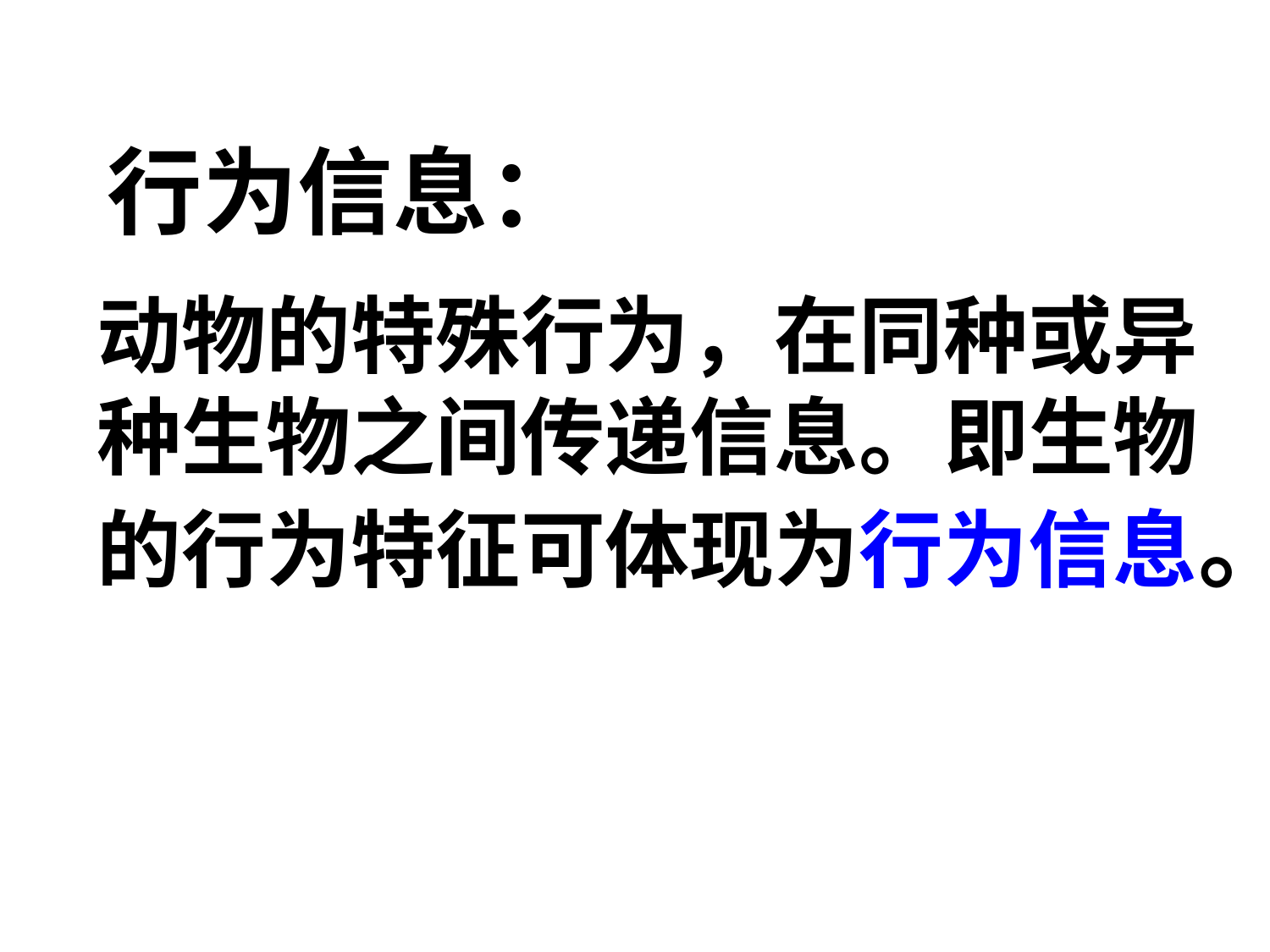

行为信息：
动物的特殊行为，在同种或异种生物之间传递信息。即生物的行为特征可体现为行为信息。